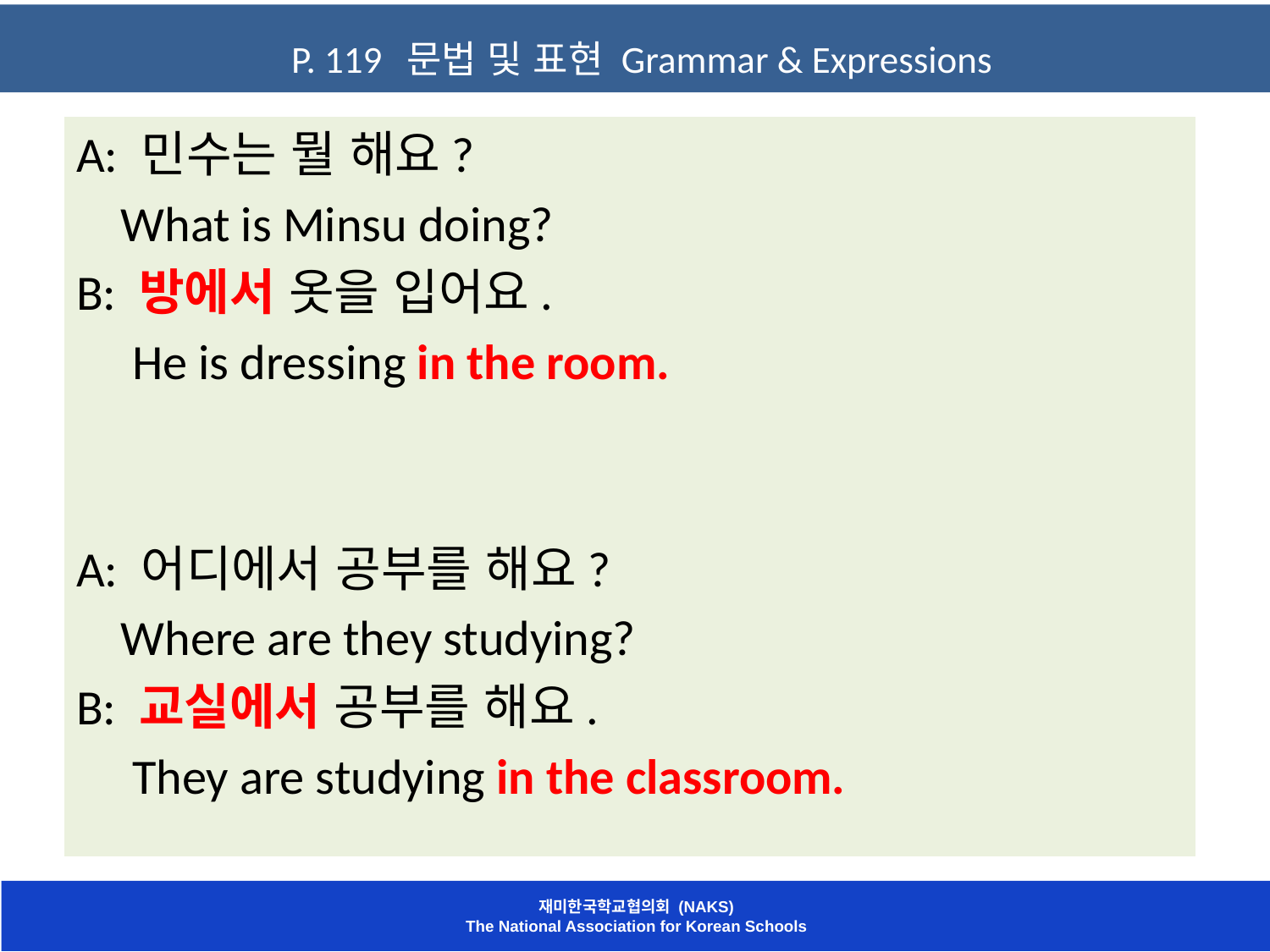

P. 119  문법 및 표현 Grammar & Expressions

A: 민수는 뭘 해요?
    What is Minsu doing?
B: 방에서 옷을 입어요.
     He is dressing in the room.

A: 어디에서 공부를 해요?
    Where are they studying?
B: 교실에서 공부를 해요.
     They are studying in the classroom.

재미한국학교협의회 (NAKS)
The National Association for Korean Schools